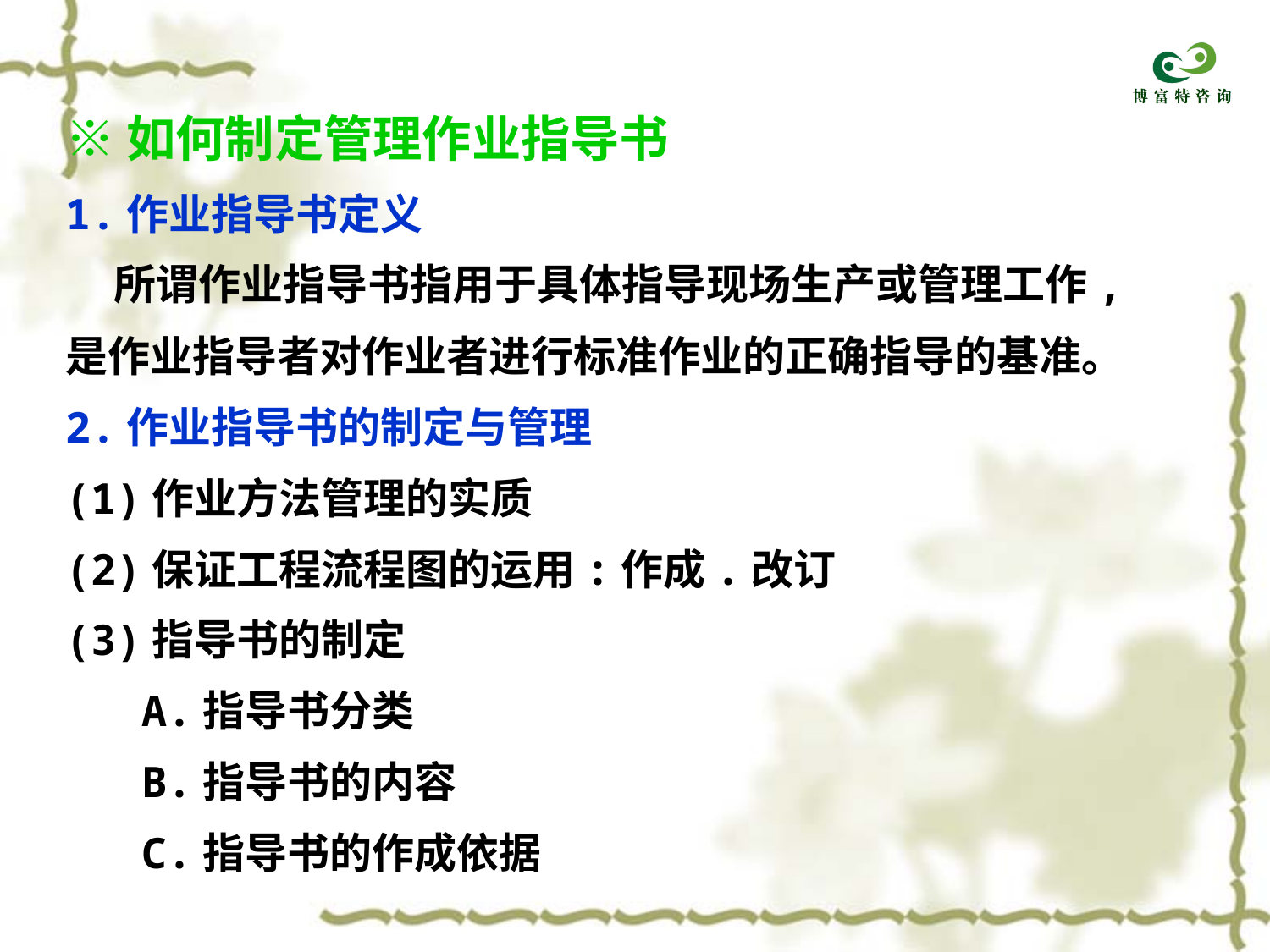

※如何制定管理作业指导书
1.作业指导书定义
    所谓作业指导书指用于具体指导现场生产或管理工作,
是作业指导者对作业者进行标准作业的正确指导的基准。
2.作业指导书的制定与管理
(1)作业方法管理的实质
(2)保证工程流程图的运用:作成.改订
(3)指导书的制定
   A.指导书分类
   B.指导书的内容
   C.指导书的作成依据